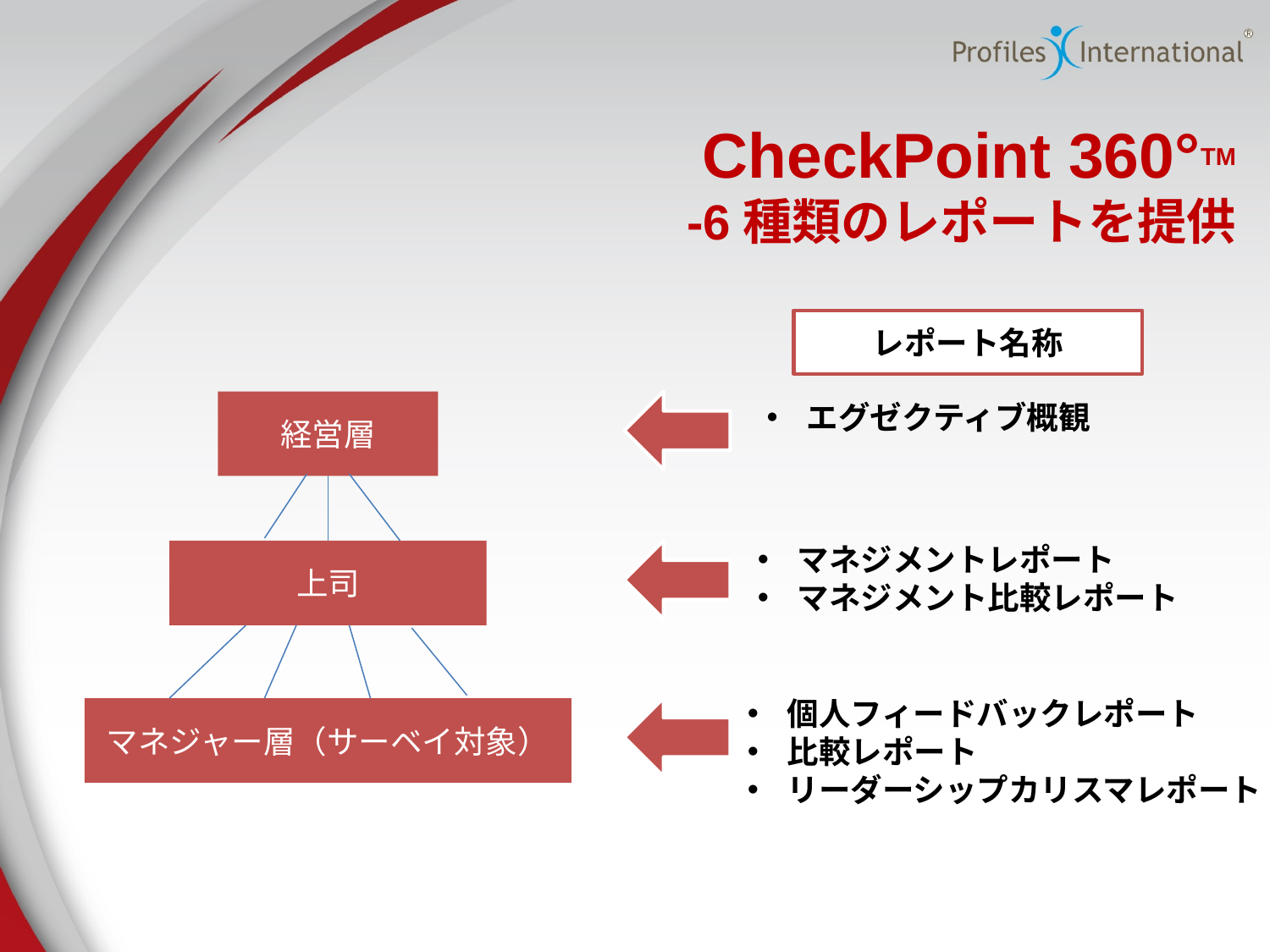

# CheckPoint 360°TM -6種類のレポートを提供
レポート名称
経営層

エグゼクティブ概観
マネジメントレポート
マネジメント比較レポート
上司

個人フィードバックレポート
比較レポート
リーダーシップカリスマレポート
マネジャー層（サーベイ対象）